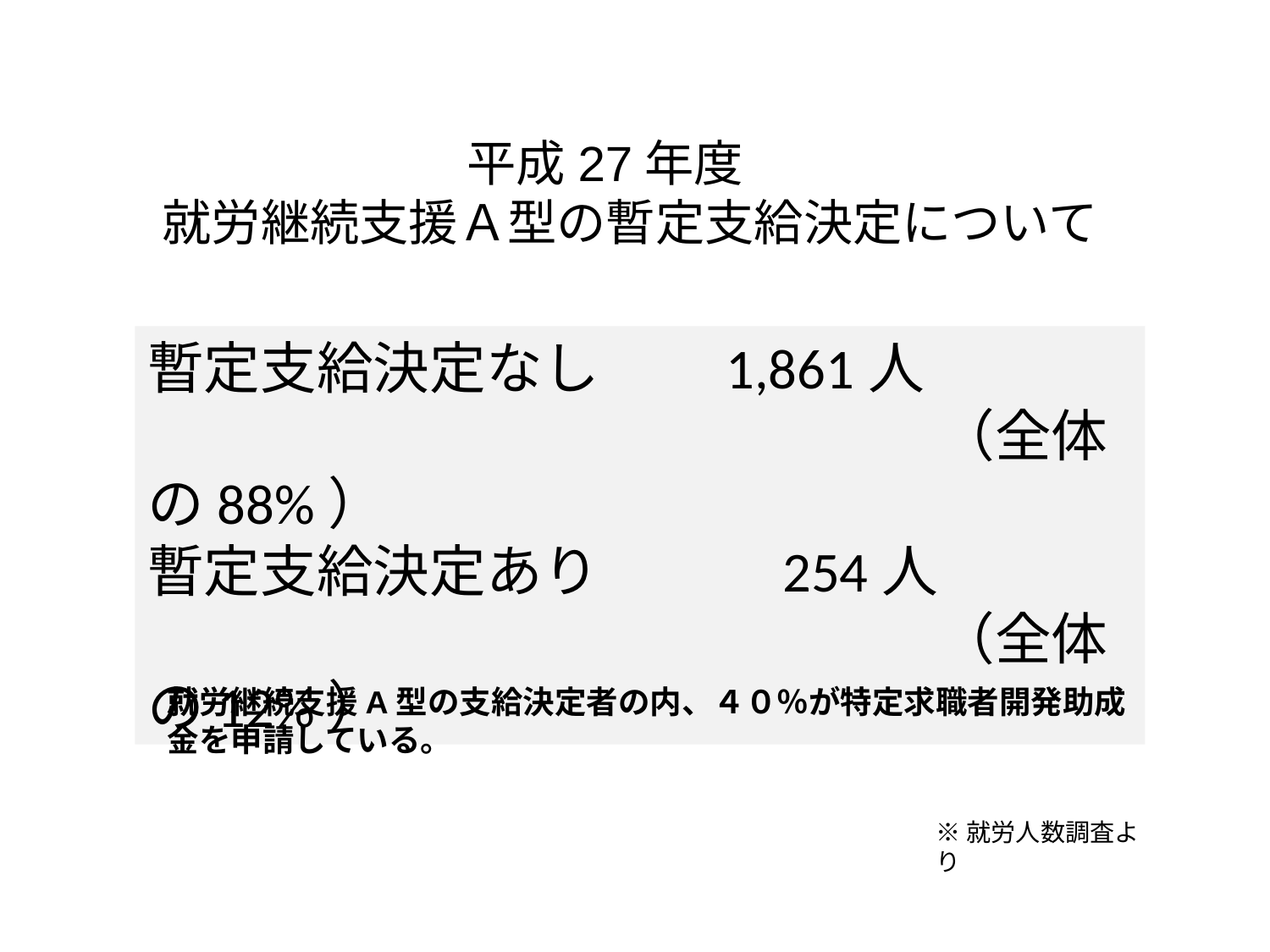

平成27年度
就労継続支援Ａ型の暫定支給決定について
暫定支給決定なし　　1,861人
　　　　　　　　　　　　　　（全体の88%）
暫定支給決定あり　　　254人
　　　　　　　　　　　　　　（全体の12%）
就労継続支援A型の支給決定者の内、４０％が特定求職者開発助成金を申請している。
※就労人数調査より